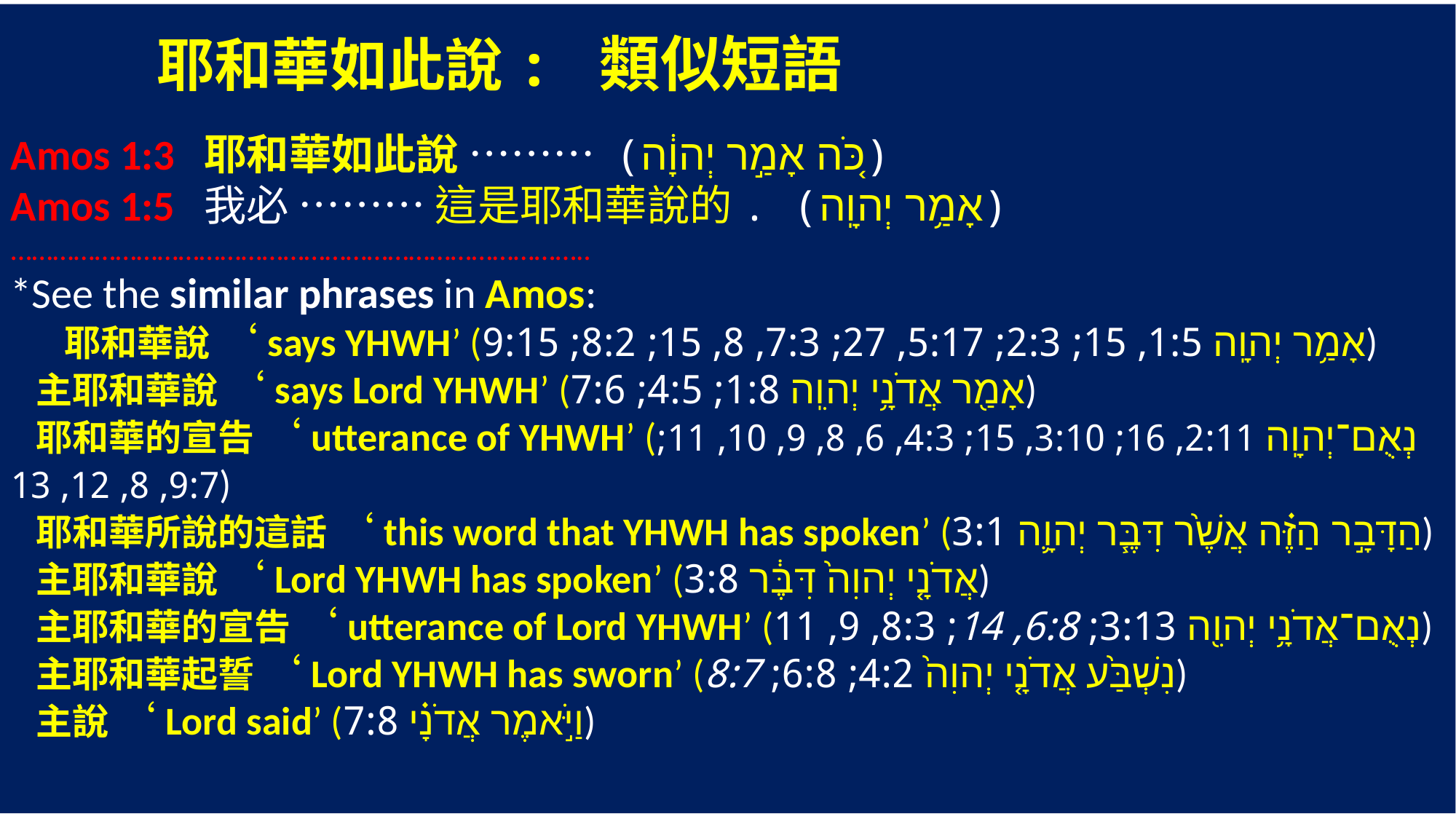

耶和華如此說: 類似短語

Amos 1:3  耶和華如此說 ……… (כֹּ֚ה אָמַ֣ר יְהוָ֔ה)
Amos 1:5  我必 ……… 這是耶和華說的. (אָמַ֥ר יְהוָֽה)
………………………………………………………………………..
*See the similar phrases in Amos:
     耶和華說 ‘says YHWH’ (‎אָמַ֥ר יְהוָֽה 1:5, 15; 2:3; 5:17, 27; 7:3, 8, 15; 8:2; 9:15)
  主耶和華說 ‘says Lord YHWH’ (‎אָמַ֖ר אֲדֹנָ֥י יְהוִֽה 1:8; 4:5; 7:6)
  耶和華的宣告 ‘utterance of YHWH’ (‎נְאֻם־יְהוָֽה 2:11, 16; 3:10, 15; 4:3, 6, 8, 9, 10, 11; 9:7, 8, 12, 13)
  耶和華所說的這話 ‘this word that YHWH has spoken’ (‎הַדָּבָ֣ר הַזֶּ֗ה אֲשֶׁ֙ר דִּבֶּ֧ר יְהוָ֛ה 3:1)
  主耶和華說 ‘Lord YHWH has spoken’ (‎אֲדֹנָ֤י יְהוִה֙ דִּבֶּ֔ר 3:8)
  主耶和華的宣告 ‘utterance of Lord YHWH’ (‎נְאֻם־אֲדֹנָ֥י יְהוִ֖ה 3:13; 6:8, 14; 8:3, 9, 11)
  主耶和華起誓 ‘Lord YHWH has sworn’ (‎נִשְׁבַּ֙ע אֲדֹנָ֤י יְהוִה֙ 4:2; 6:8; 8:7)
  主說 ‘Lord said’ (וַיֹּ֣אמֶר אֲדֹנָ֗י 7:8)